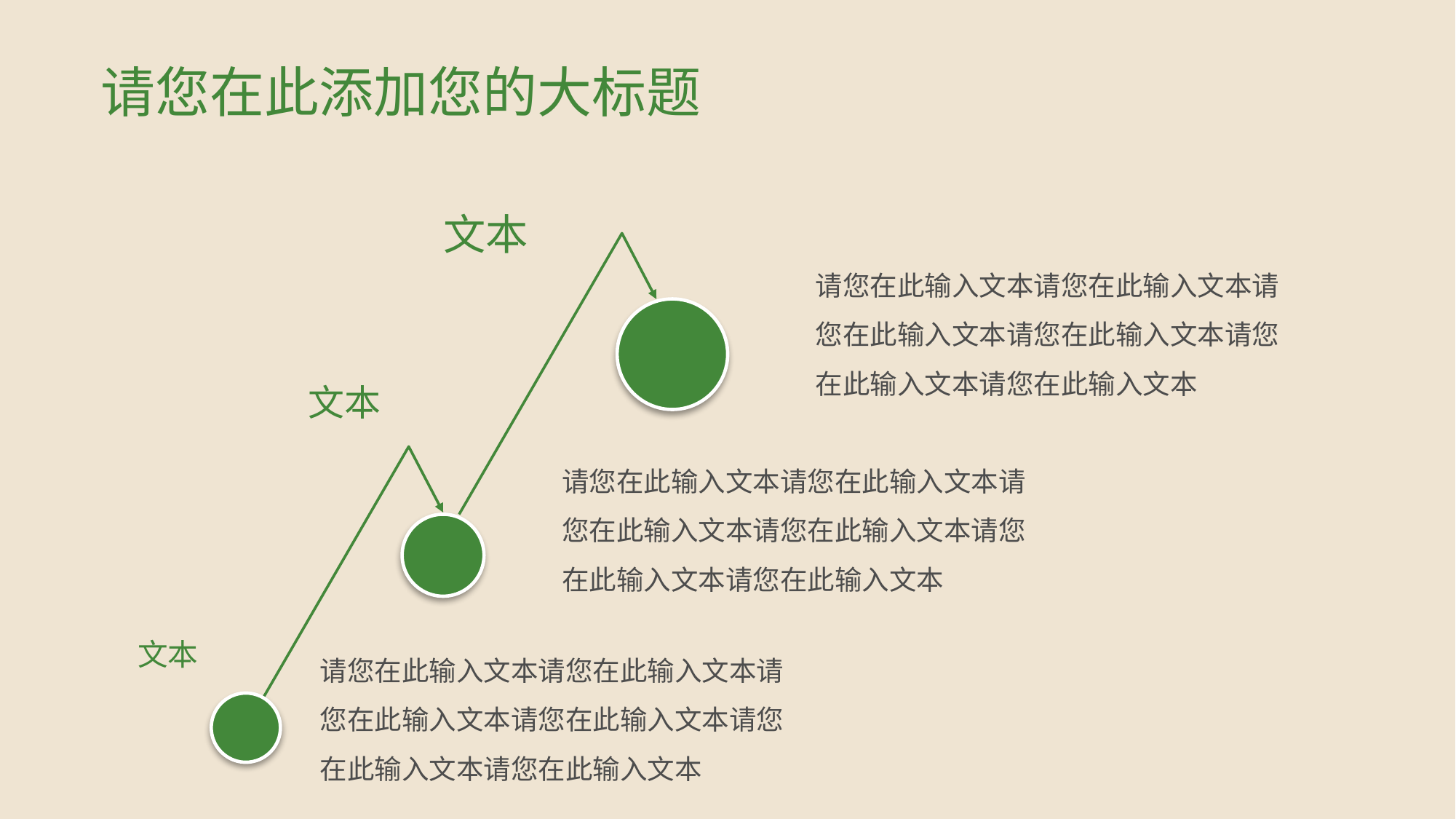

# 请您在此添加您的大标题
文本

请您在此输入文本请您在此输入文本请您在此输入文本请您在此输入文本请您在此输入文本请您在此输入文本

文本
请您在此输入文本请您在此输入文本请您在此输入文本请您在此输入文本请您在此输入文本请您在此输入文本

文本
请您在此输入文本请您在此输入文本请您在此输入文本请您在此输入文本请您在此输入文本请您在此输入文本